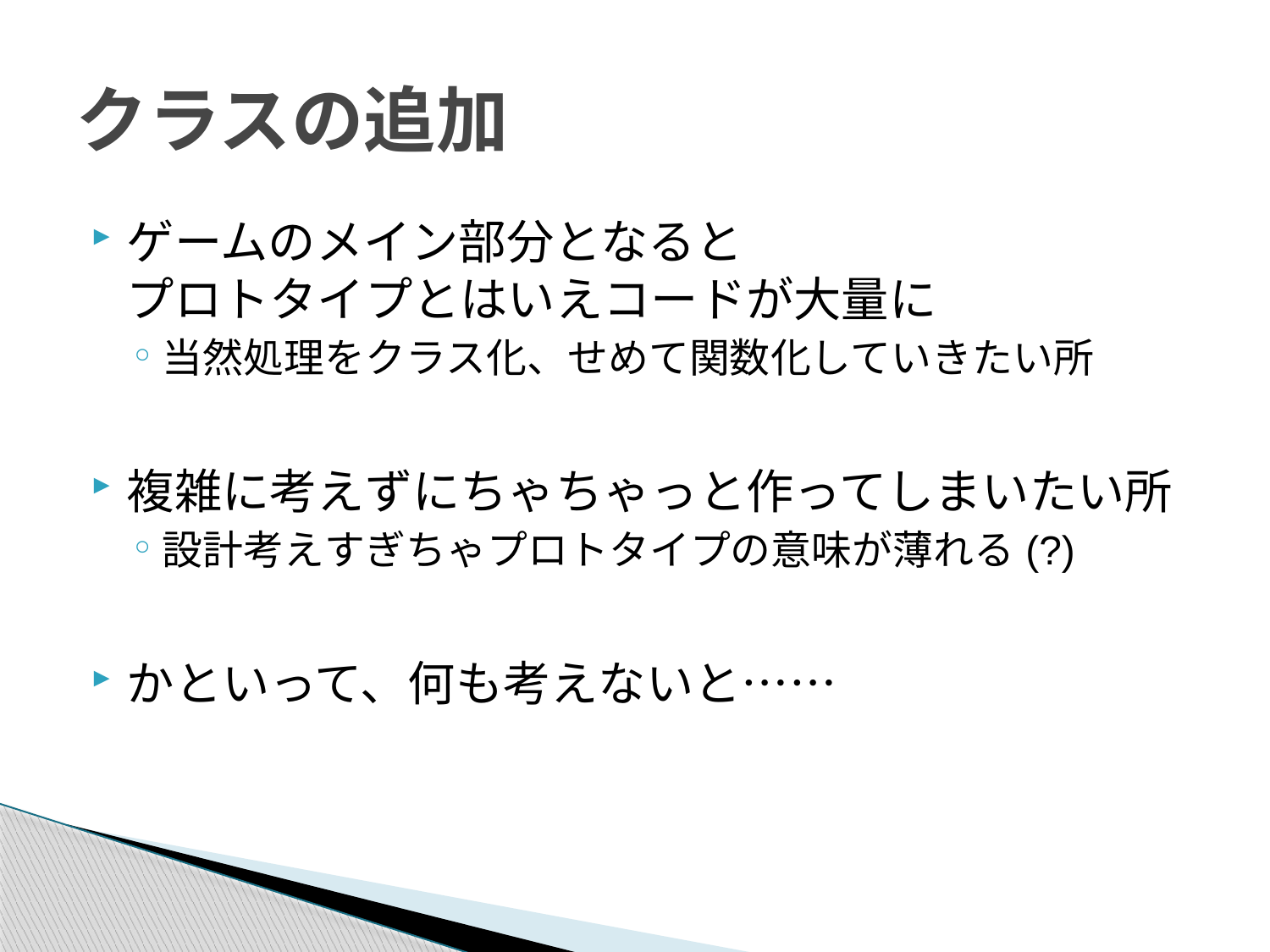

# クラスの追加
ゲームのメイン部分となると
プロトタイプとはいえコードが大量に
当然処理をクラス化、せめて関数化していきたい所

複雑に考えずにちゃちゃっと作ってしまいたい所
設計考えすぎちゃプロトタイプの意味が薄れる(?)

かといって、何も考えないと……